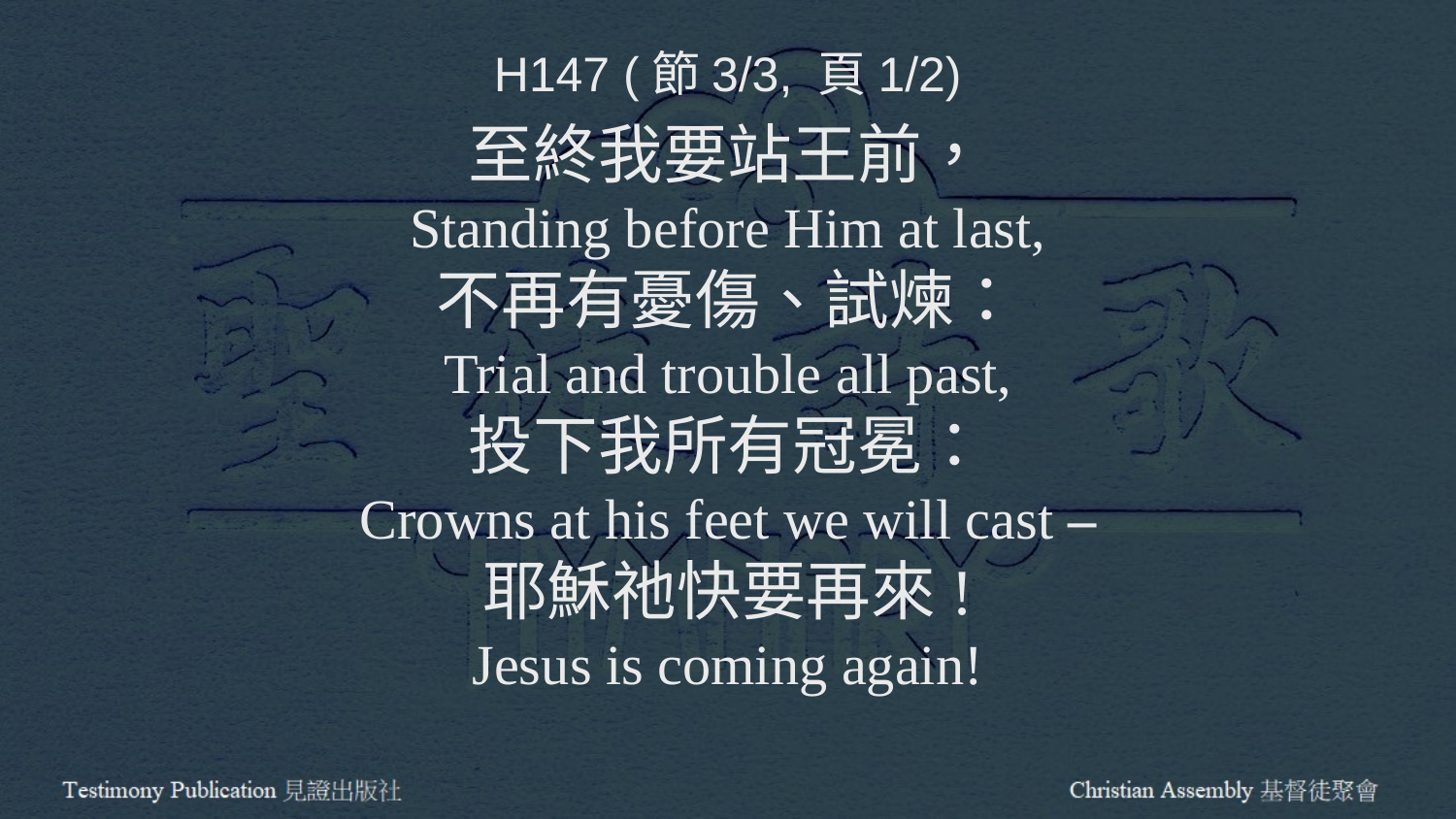

H147 (節3/3, 頁1/2)
至終我要站王前，
Standing before Him at last,
不再有憂傷、試煉：
Trial and trouble all past,
投下我所有冠冕：
Crowns at his feet we will cast –
耶穌祂快要再來!
Jesus is coming again!